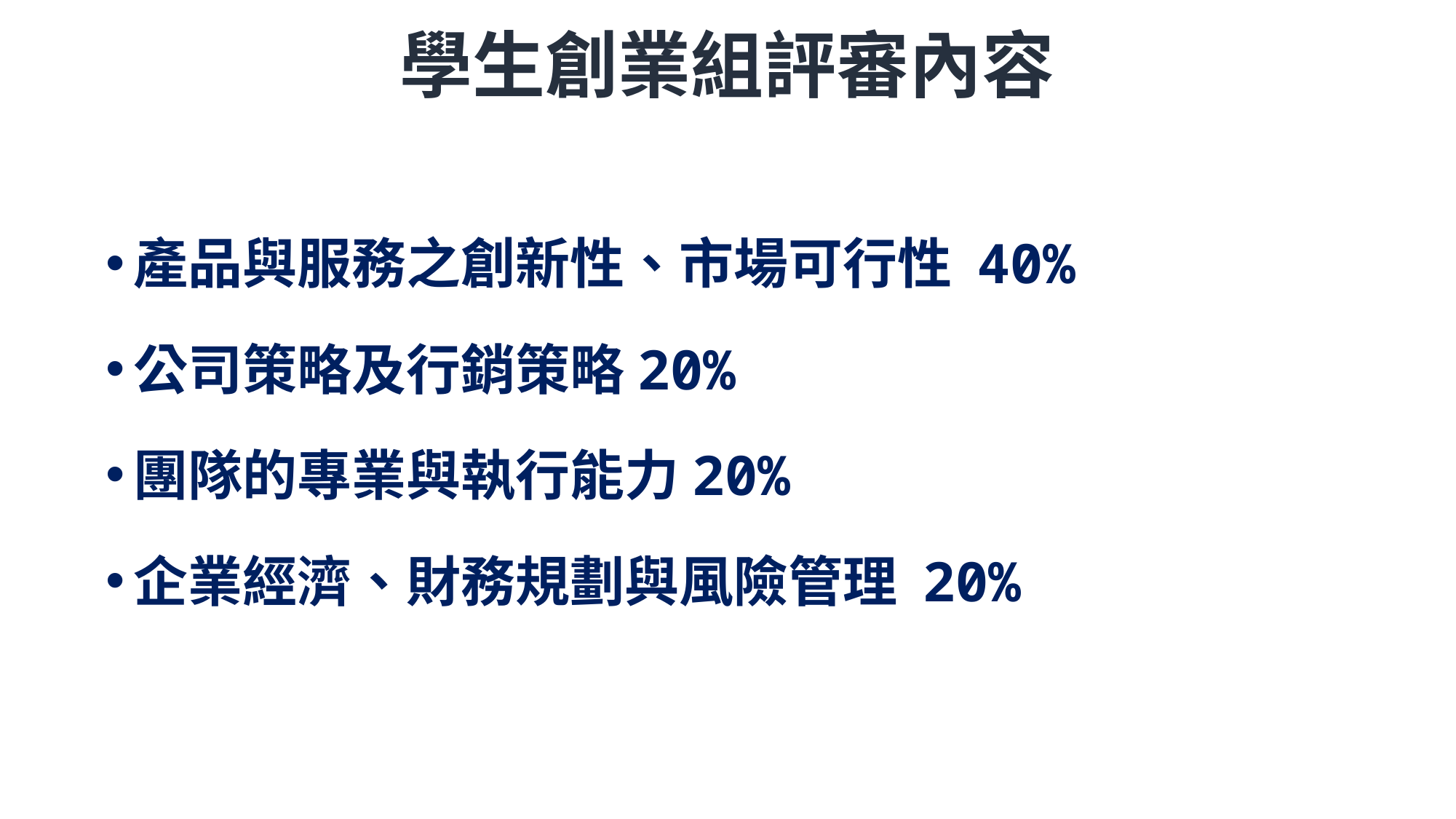

# 學生創業組評審內容
產品與服務之創新性、市場可行性 40%
公司策略及行銷策略20%
團隊的專業與執行能力20%
企業經濟、財務規劃與風險管理 20%